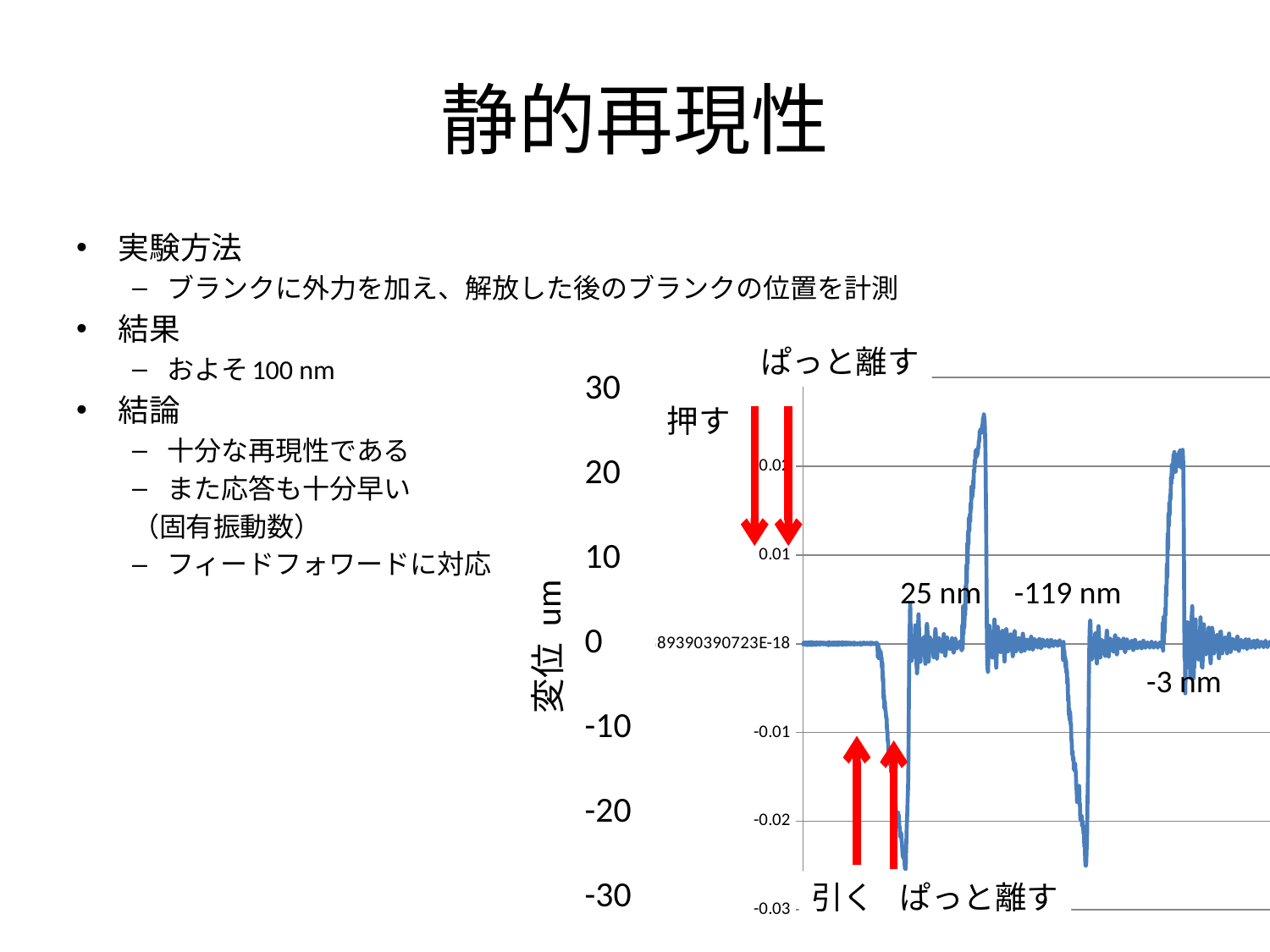

# 静的再現性
実験方法
ブランクに外力を加え、解放した後のブランクの位置を計測
結果
およそ100 nm
結論
十分な再現性である
また応答も十分早い
	（固有振動数）
フィードフォワードに対応

ぱっと離す
30

20

10

0

-10

-20

-30

### Chart

| Category |  |
|---|---|
押す
変位 um
引く
ぱっと離す
25 nm
-119 nm
-3 nm